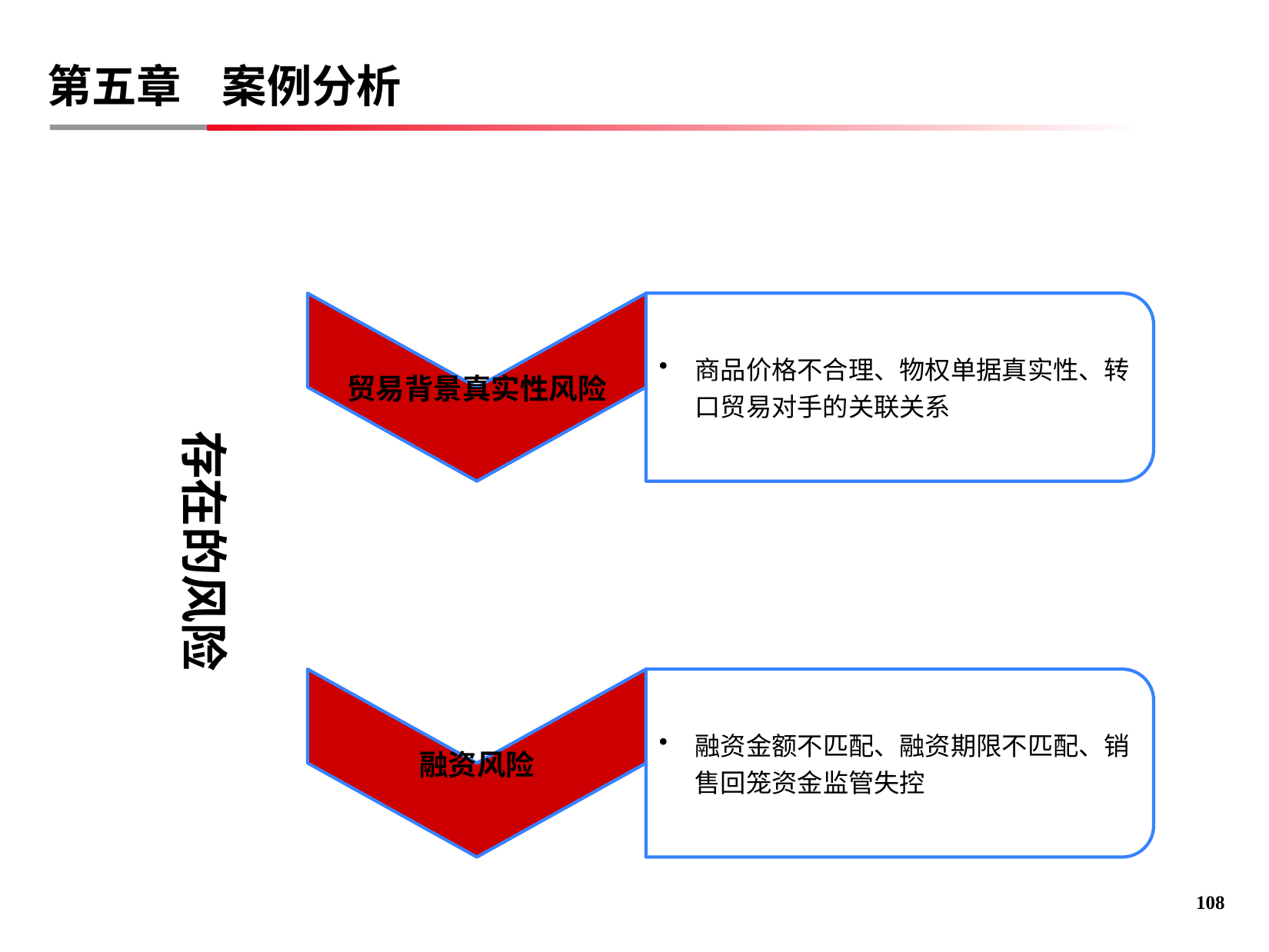

第五章    案例分析
贸易背景真实性风险
商品价格不合理、物权单据真实性、转口贸易对手的关联关系
融资风险
融资金额不匹配、融资期限不匹配、销售回笼资金监管失控
存在的风险
108